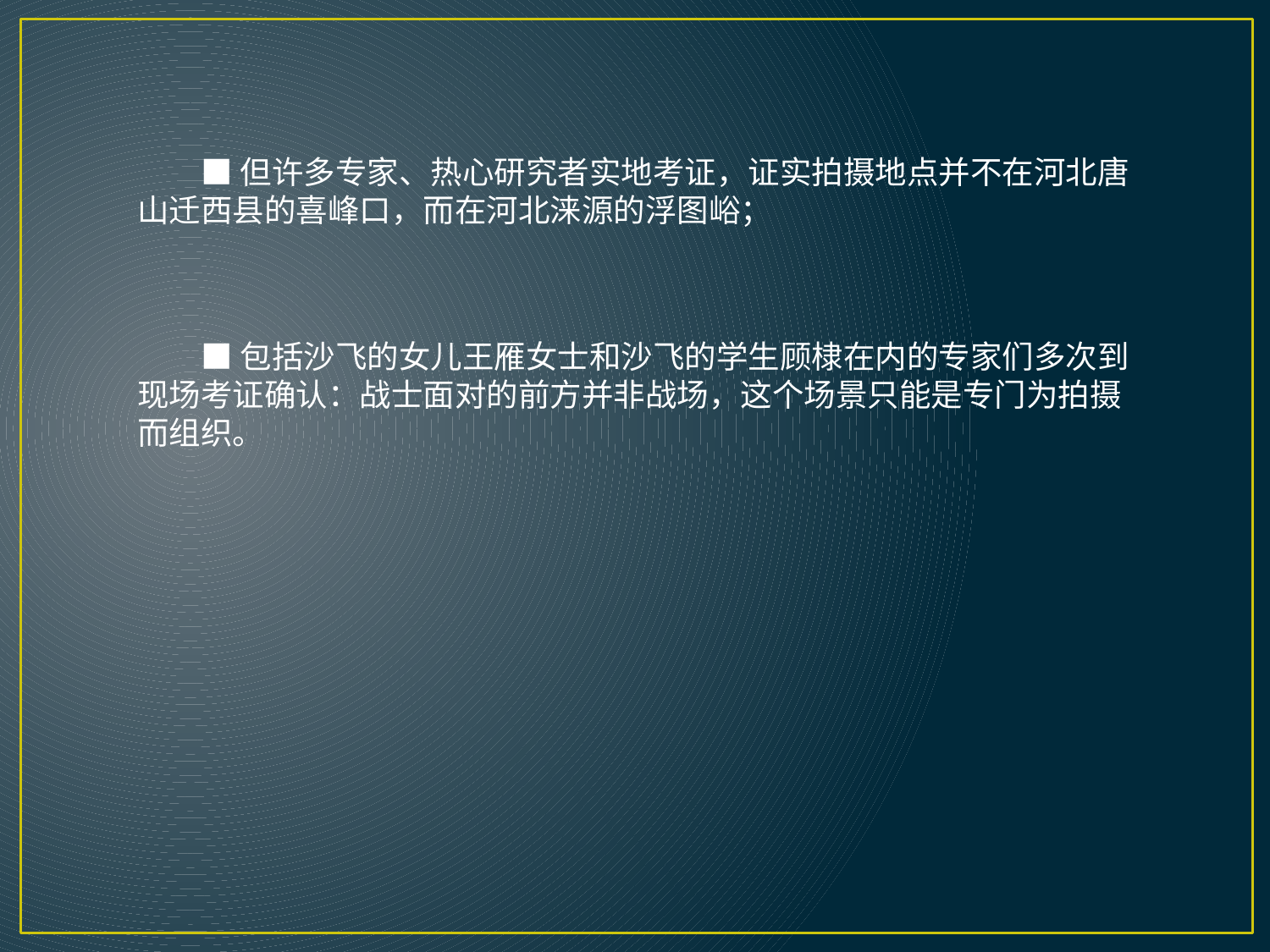

■但许多专家、热心研究者实地考证，证实拍摄地点并不在河北唐山迁西县的喜峰口，而在河北涞源的浮图峪；

■包括沙飞的女儿王雁女士和沙飞的学生顾棣在内的专家们多次到现场考证确认：战士面对的前方并非战场，这个场景只能是专门为拍摄而组织。